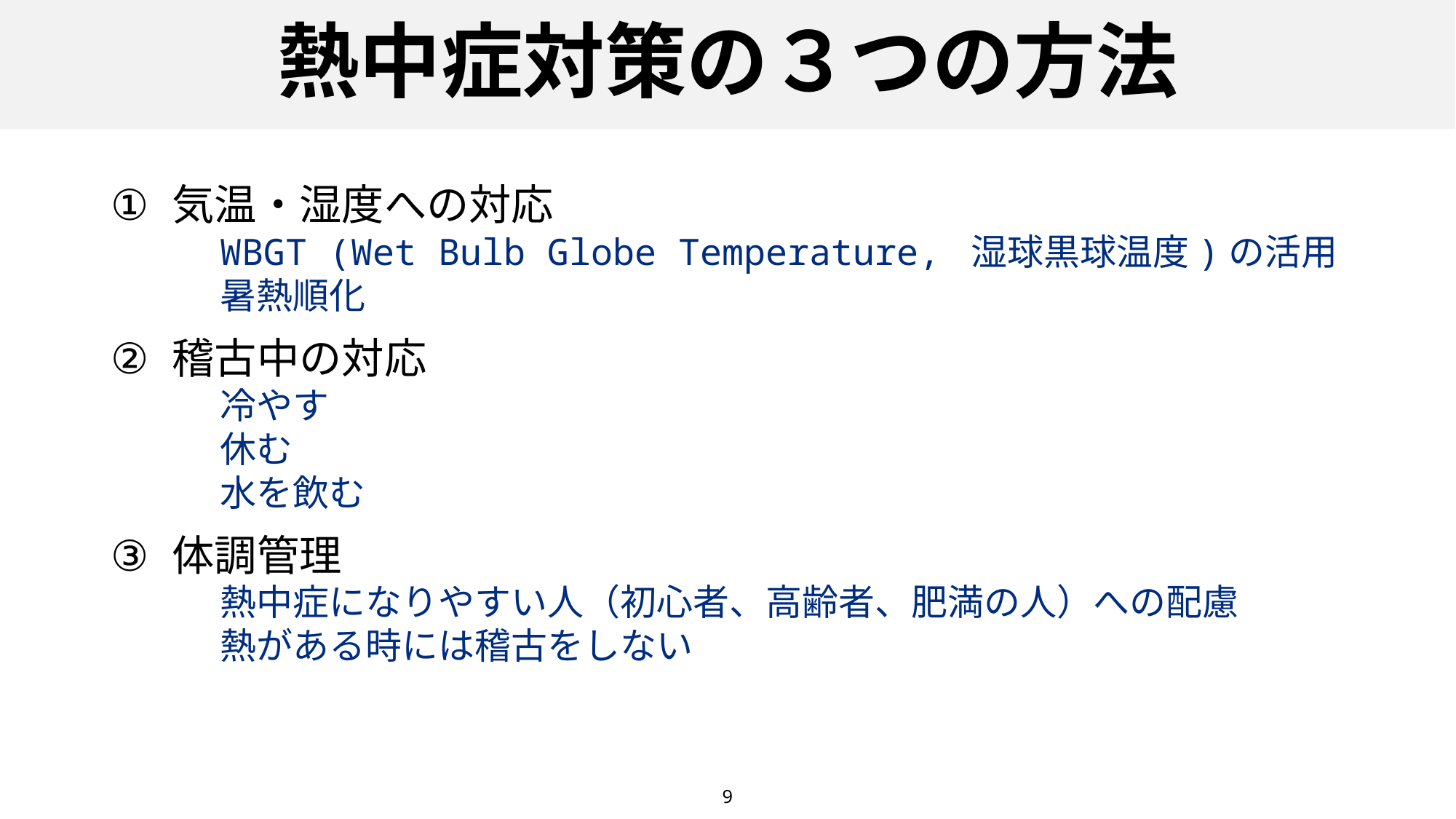

# 熱中症対策の３つの方法
気温・湿度への対応
	WBGT (Wet Bulb Globe Temperature, 湿球黒球温度)の活用
	暑熱順化
稽古中の対応
	冷やす
	休む
	水を飲む
体調管理
	熱中症になりやすい人（初心者、高齢者、肥満の人）への配慮
	熱がある時には稽古をしない
9